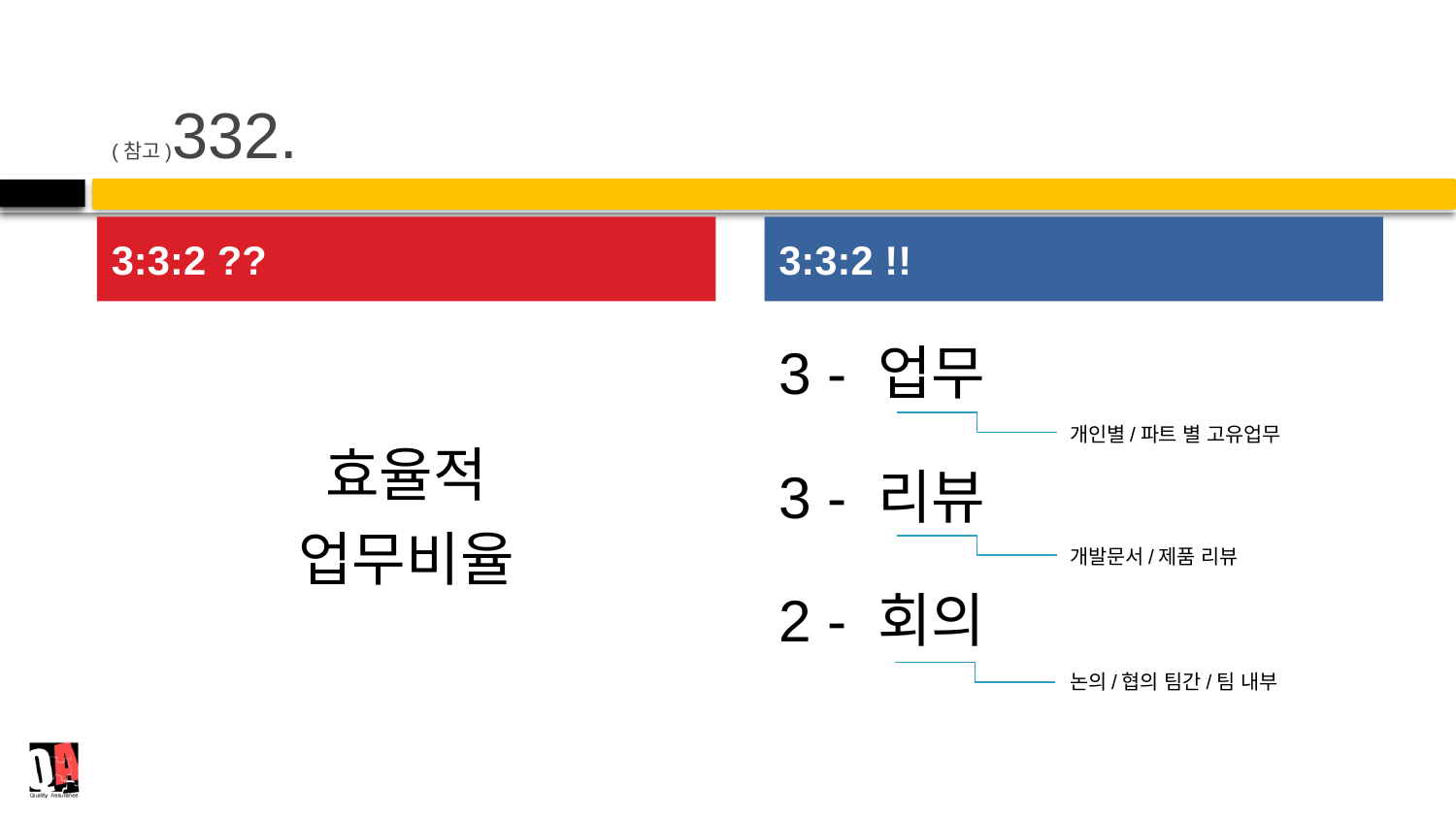

# (참고)332.
3:3:2 ??
3:3:2 !!
효율적
업무비율
3 - 업무
		개인별/파트 별 고유업무
3 - 리뷰
		개발문서/제품 리뷰
2 - 회의
		논의/협의 팀간/팀 내부